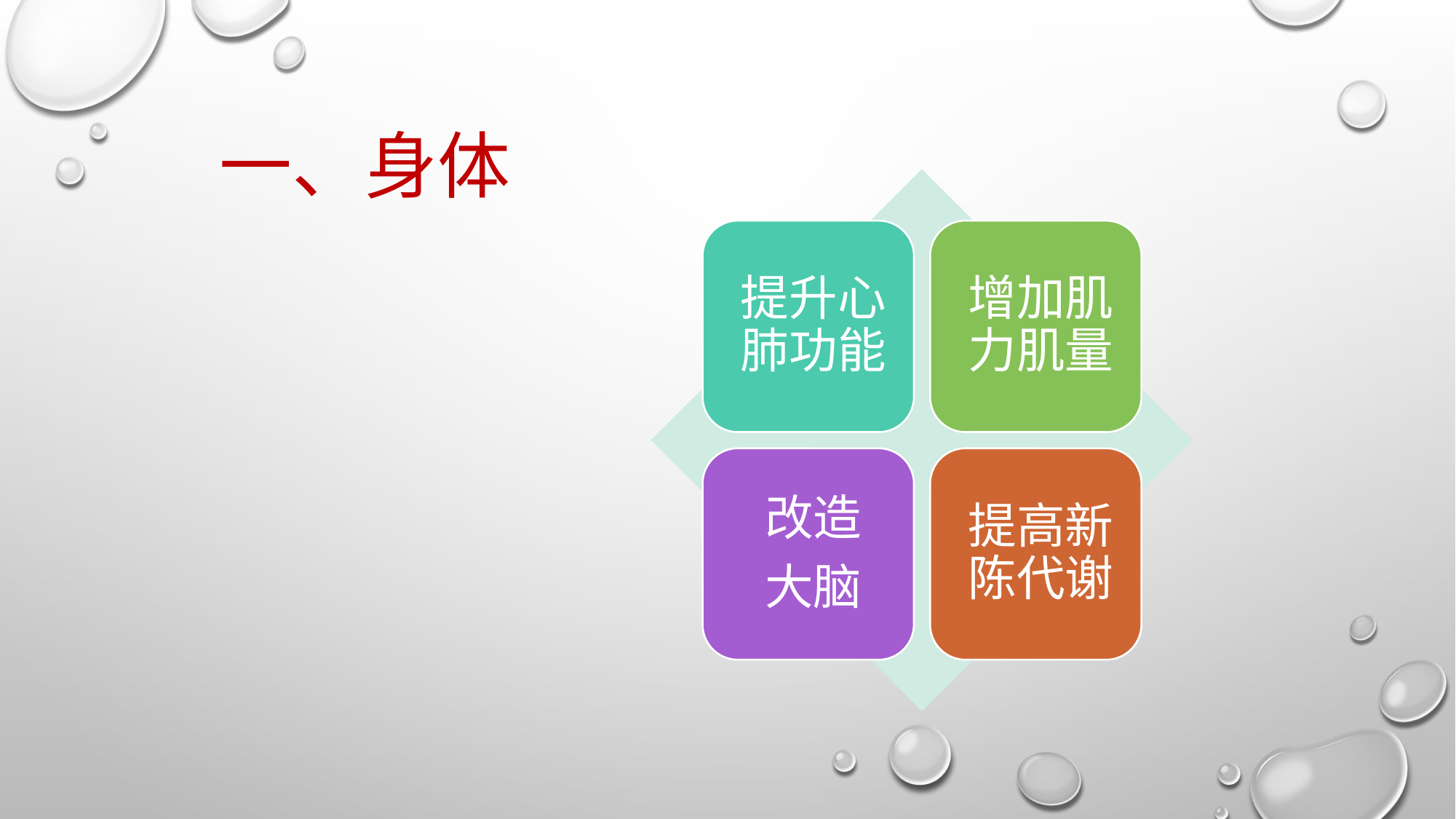

# 一、身体
提升心肺功能
增加肌力肌量
改造
大脑
提高新陈代谢